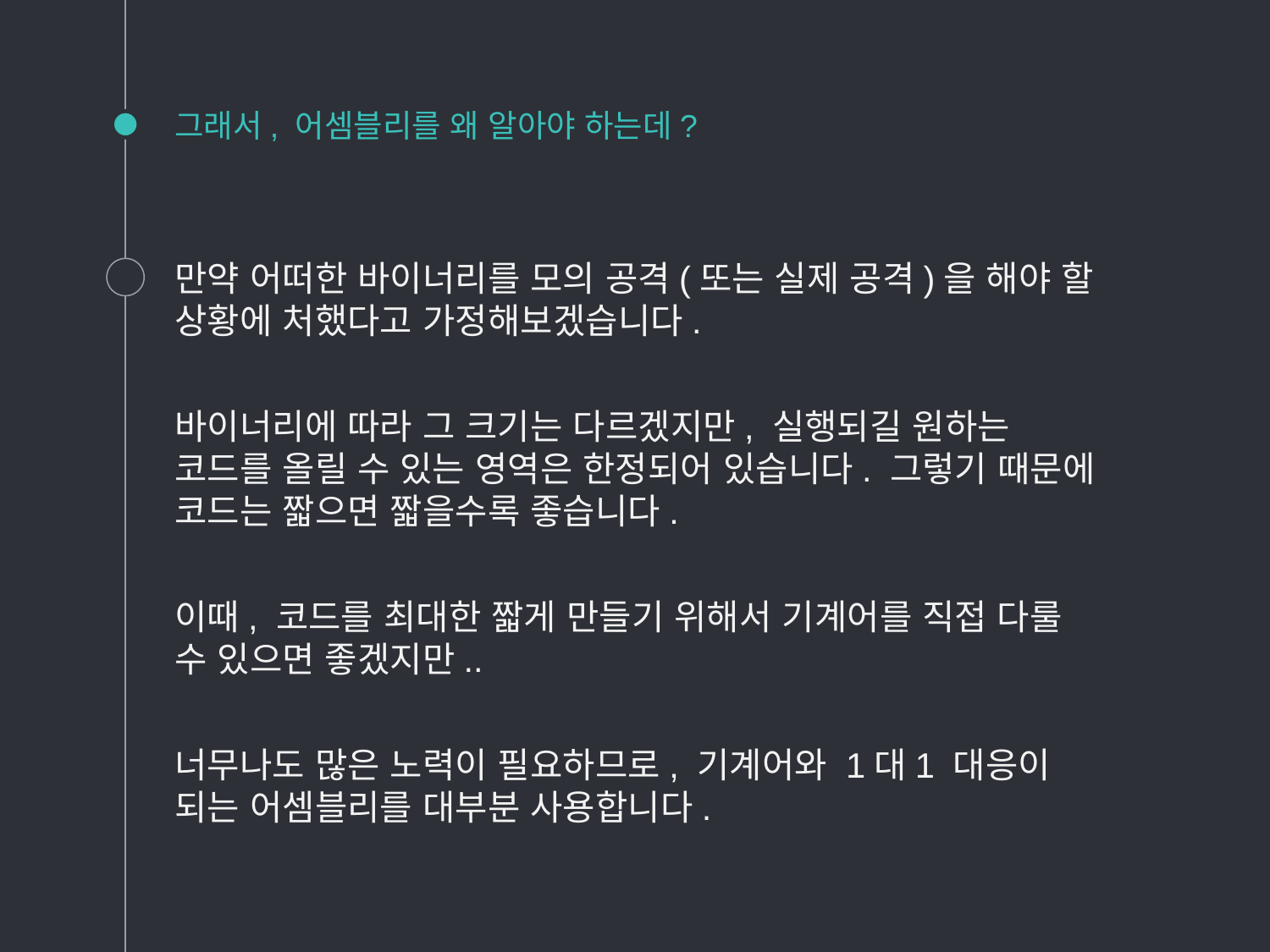

# 그래서, 어셈블리를 왜 알아야 하는데?
만약 어떠한 바이너리를 모의 공격(또는 실제 공격)을 해야 할 상황에 처했다고 가정해보겠습니다.

바이너리에 따라 그 크기는 다르겠지만, 실행되길 원하는 코드를 올릴 수 있는 영역은 한정되어 있습니다. 그렇기 때문에 코드는 짧으면 짧을수록 좋습니다.

이때, 코드를 최대한 짧게 만들기 위해서 기계어를 직접 다룰 수 있으면 좋겠지만..

너무나도 많은 노력이 필요하므로, 기계어와 1대1 대응이 되는 어셈블리를 대부분 사용합니다.